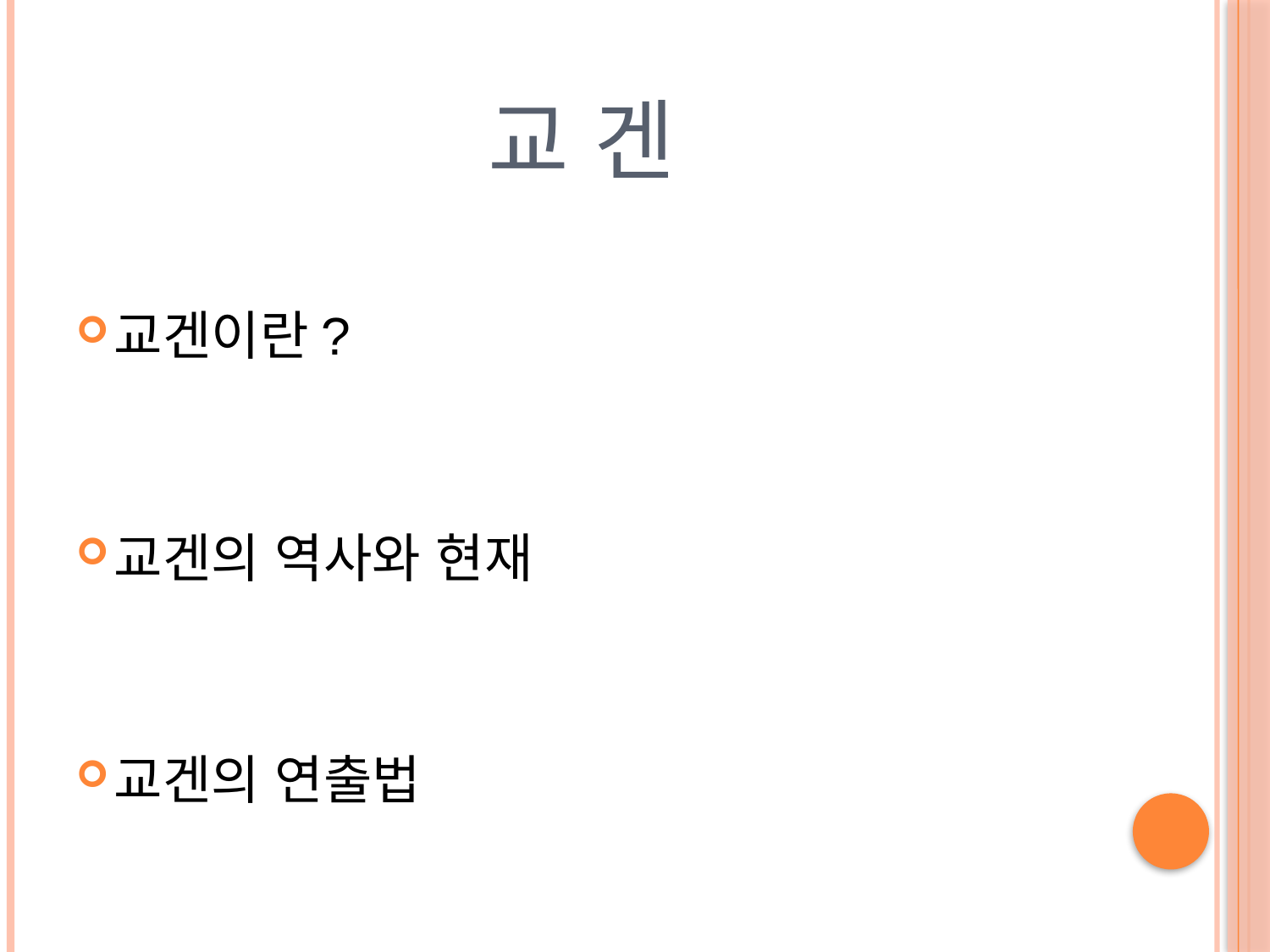

# 교 겐

교겐이란?

교겐의 역사와 현재

교겐의 연출법